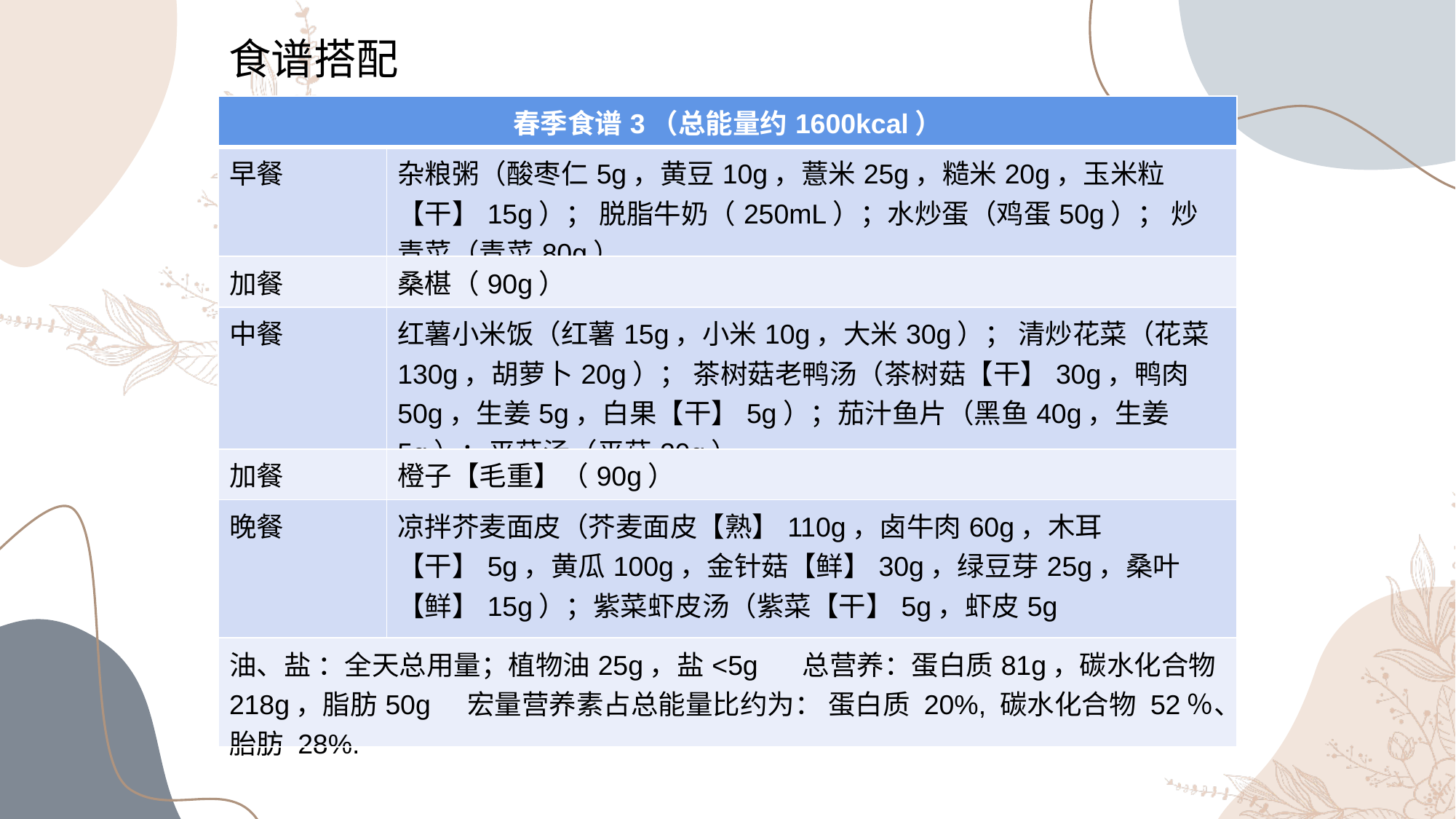

食谱搭配
| 春季食谱3（总能量约1600kcal） |  |
| --- | --- |
| 早餐 | 杂粮粥（酸枣仁5g，黄豆10g，薏米25g，糙米20g，玉米粒【干】15g）； 脱脂牛奶（250mL）；水炒蛋（鸡蛋50g）； 炒青菜（青菜80g） |
| 加餐 | 桑椹（90g） |
| 中餐 | 红薯小米饭（红薯15g，小米10g，大米30g）； 清炒花菜（花菜130g，胡萝卜20g）； 茶树菇老鸭汤（茶树菇【干】30g，鸭肉50g，生姜5g，白果【干】5g）；茄汁鱼片（黑鱼40g，生姜5g）；平菇汤（平菇20g） |
| 加餐 | 橙子【毛重】（90g） |
| 晚餐 | 凉拌芥麦面皮（芥麦面皮【熟】110g，卤牛肉60g，木耳【干】5g，黄瓜100g，金针菇【鲜】30g，绿豆芽25g，桑叶【鲜】15g）；紫菜虾皮汤（紫菜【干】5g，虾皮5g |
| 油、盐 ：全天总用量；植物油25g，盐<5g 总营养：蛋白质81g，碳水化合物218g，脂肪50g 宏量营养素占总能量比约为： 蛋白质 20%, 碳水化合物 52％、胎肪 28%. |  |

90%